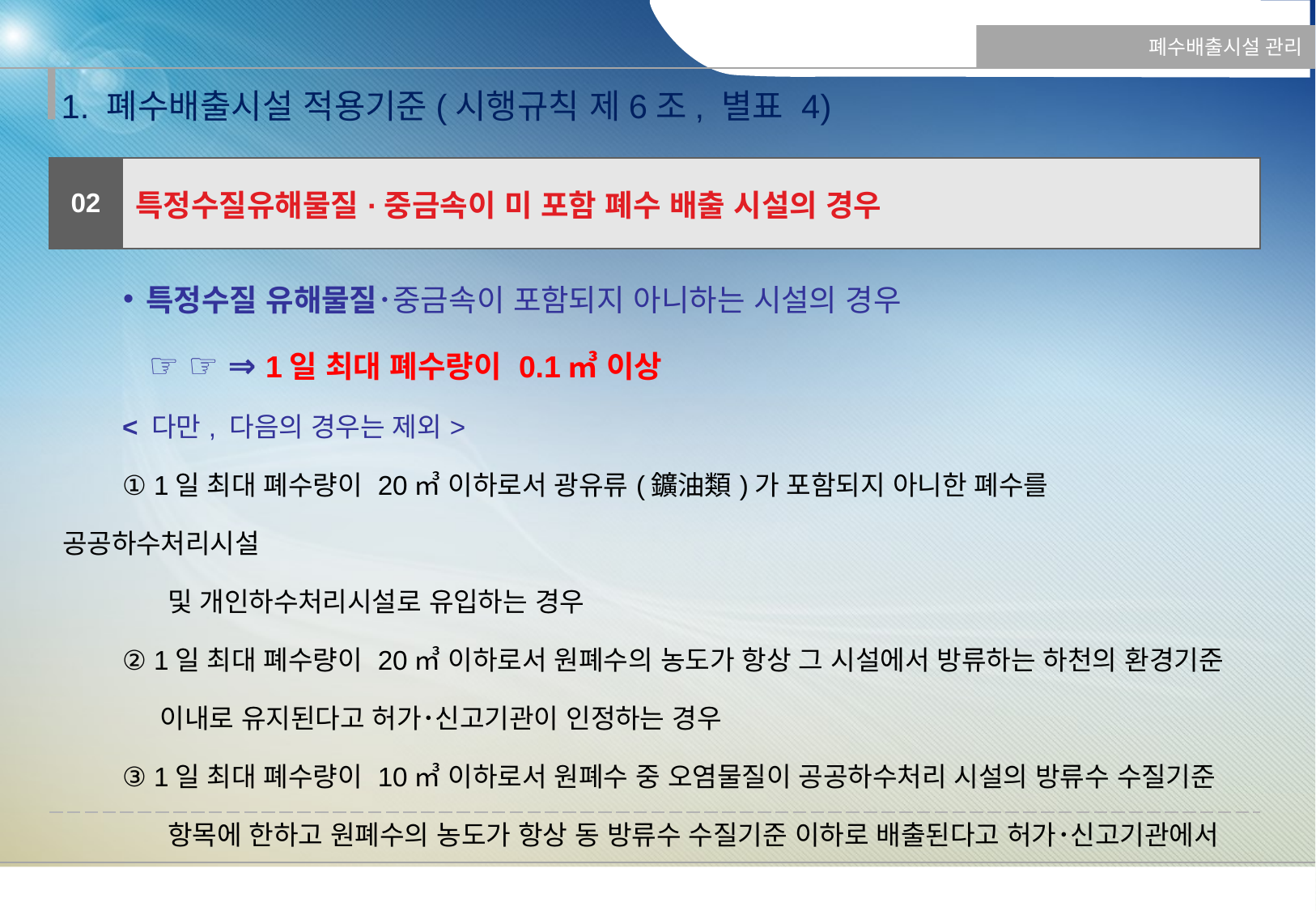

폐수배출시설 관리
1. 폐수배출시설 적용기준(시행규칙 제6조, 별표 4)
| 02 | 특정수질유해물질·중금속이 미 포함 폐수 배출 시설의 경우 |
| --- | --- |
| 특정수질 유해물질･중금속이 포함되지 아니하는 시설의 경우 ☞ ☞ ⇒ 1일 최대 폐수량이 0.1㎥ 이상 < 다만, 다음의 경우는 제외> ① 1일 최대 폐수량이 20㎥ 이하로서 광유류(鑛油類)가 포함되지 아니한 폐수를 공공하수처리시설 및 개인하수처리시설로 유입하는 경우 ② 1일 최대 폐수량이 20㎥ 이하로서 원폐수의 농도가 항상 그 시설에서 방류하는 하천의 환경기준 이내로 유지된다고 허가･신고기관이 인정하는 경우 ③ 1일 최대 폐수량이 10㎥ 이하로서 원폐수 중 오염물질이 공공하수처리 시설의 방류수 수질기준 항목에 한하고 원폐수의 농도가 항상 동 방류수 수질기준 이하로 배출된다고 허가･신고기관에서 인정하는 경우 |  |